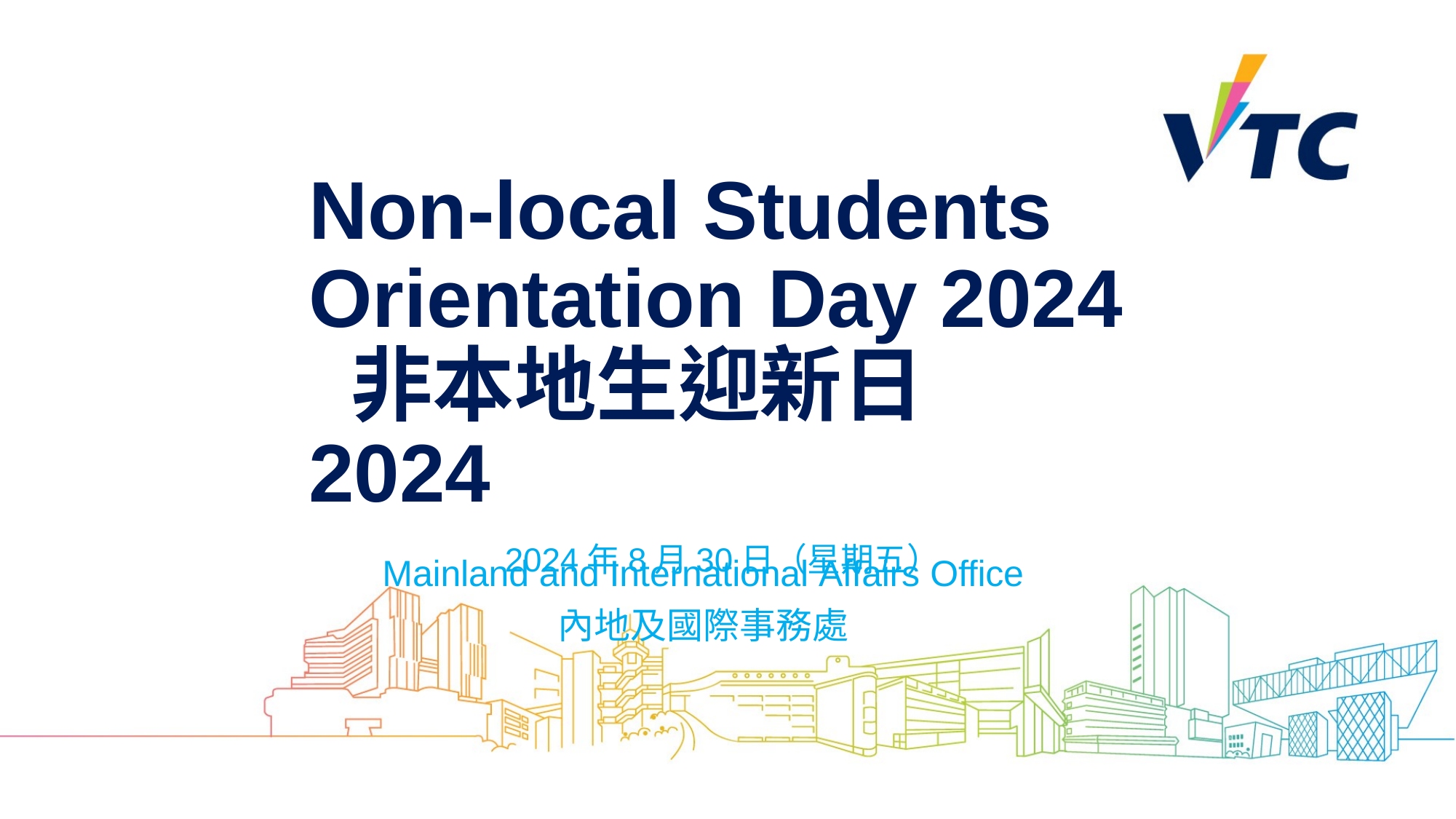

# Non-local Students  Orientation Day 2024  非本地生迎新日2024
2024年8月30日（星期五）
Mainland and International Affairs Office
內地及國際事務處